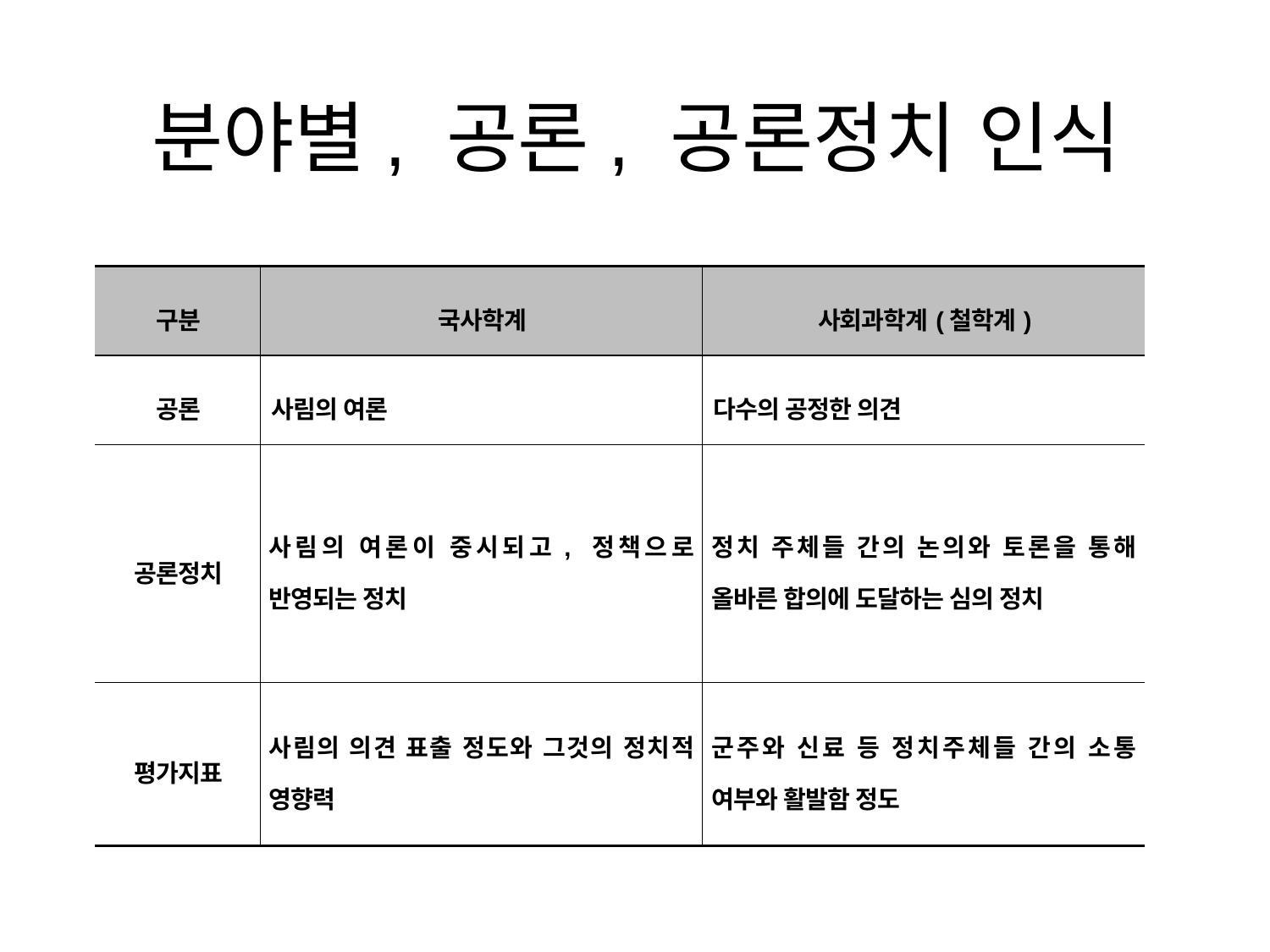

# 분야별, 공론, 공론정치 인식
| 구분 | 국사학계 | 사회과학계(철학계) |
| --- | --- | --- |
| 공론 | 사림의 여론 | 다수의 공정한 의견 |
| 공론정치 | 사림의 여론이 중시되고, 정책으로 반영되는 정치 | 정치 주체들 간의 논의와 토론을 통해 올바른 합의에 도달하는 심의 정치 |
| 평가지표 | 사림의 의견 표출 정도와 그것의 정치적 영향력 | 군주와 신료 등 정치주체들 간의 소통 여부와 활발함 정도 |